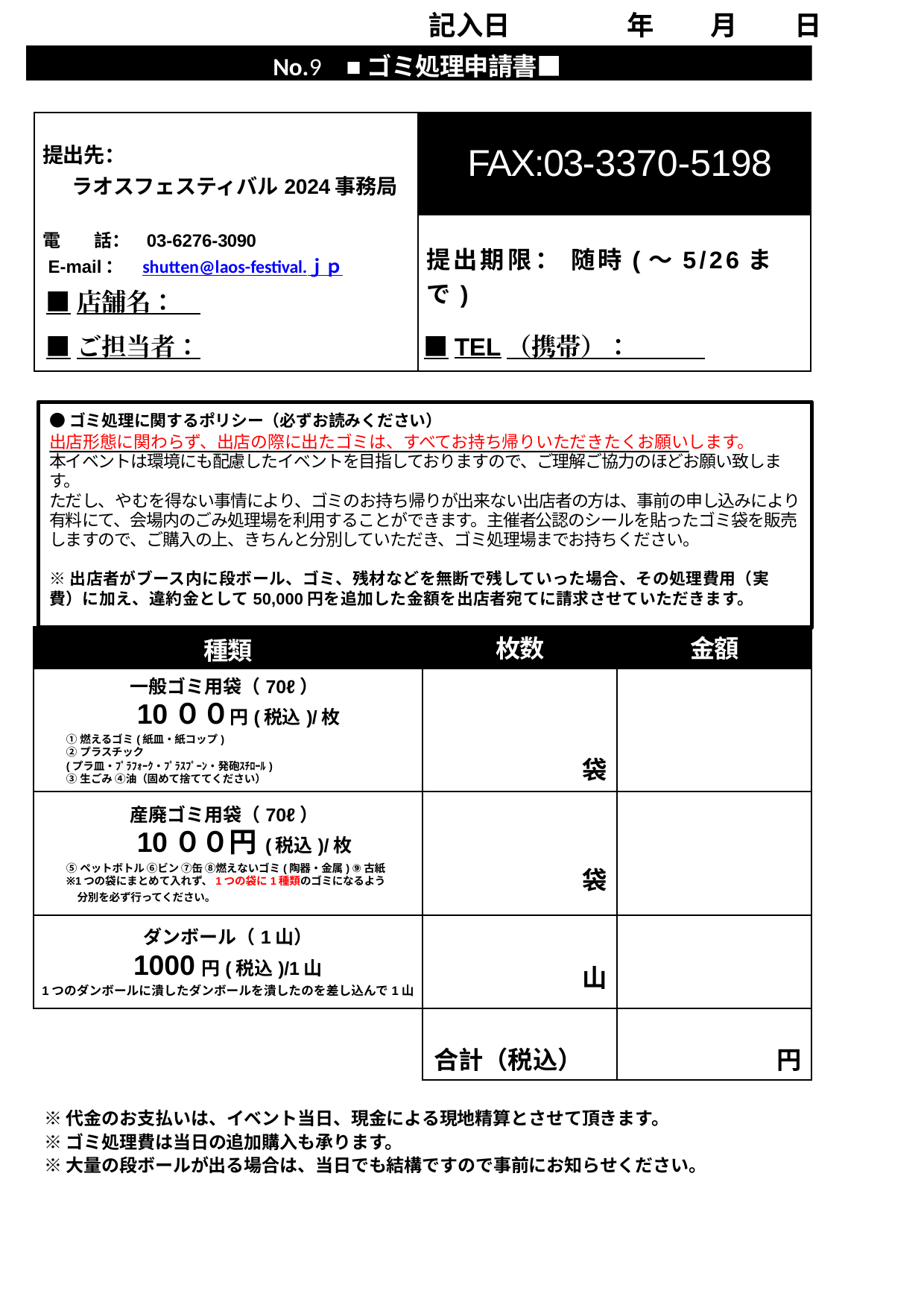

記入日	年	月	日
No.9	■ゴミ処理申請書■
| 提出先： ラオスフェスティバル2024事務局 電 話： 03-6276-3090 E-mail： shutten@laos-festival.ｊｐ | FAX:03-3370-5198 |
| --- | --- |
|  | 提出期限： 随時(～5/26まで) |
■店舗名：
■ご担当者：　　　　　　　　　■TEL（携帯）：
●ゴミ処理に関するポリシー（必ずお読みください）
出店形態に関わらず、出店の際に出たゴミは、すべてお持ち帰りいただきたくお願いします。
本イベントは環境にも配慮したイベントを目指しておりますので、ご理解ご協力のほどお願い致します。
ただし、やむを得ない事情により、ゴミのお持ち帰りが出来ない出店者の方は、事前の申し込みにより有料にて、会場内のごみ処理場を利用することができます。主催者公認のシールを貼ったゴミ袋を販売しますので、ご購入の上、きちんと分別していただき、ゴミ処理場までお持ちください。

※出店者がブース内に段ボール、ゴミ、残材などを無断で残していった場合、その処理費用（実費）に加え、違約金として50,000円を追加した金額を出店者宛てに請求させていただきます。

| 種類 | 枚数 | ⾦額 |
| --- | --- | --- |
| ⼀般ゴミ⽤袋（70ℓ） 10００円(税込)/枚 ①燃えるゴミ(紙⽫・紙コップ) ②プラスチック (プラ⽫・ﾌﾟﾗﾌｫｰｸ・ﾌﾟﾗｽﾌﾟｰﾝ・発砲ｽﾁﾛｰﾙ) ③⽣ごみ ④油（固めて捨ててください） | 袋 |  |
| 産廃ゴミ⽤袋（70ℓ） 10００円(税込)/枚 ⑤ペットボトル ⑥ビン ⑦⽸ ⑧燃えないゴミ(陶器・⾦属) ⑨古紙 ※1つの袋にまとめて⼊れず、1つの袋に1種類のゴミになるよう 分別を必ず⾏ってください。 | 袋 |  |
| ダンボール（1⼭） 1000円(税込)/1⼭ 1つのダンボールに潰したダンボールを潰したのを差し込んで1⼭ | ⼭ |  |
|  | 合計（税込） | 円 |
※代金のお支払いは、イベント当日、現金による現地精算とさせて頂きます。
※ゴミ処理費は当日の追加購入も承ります。
※大量の段ボールが出る場合は、当日でも結構ですので事前にお知らせください。